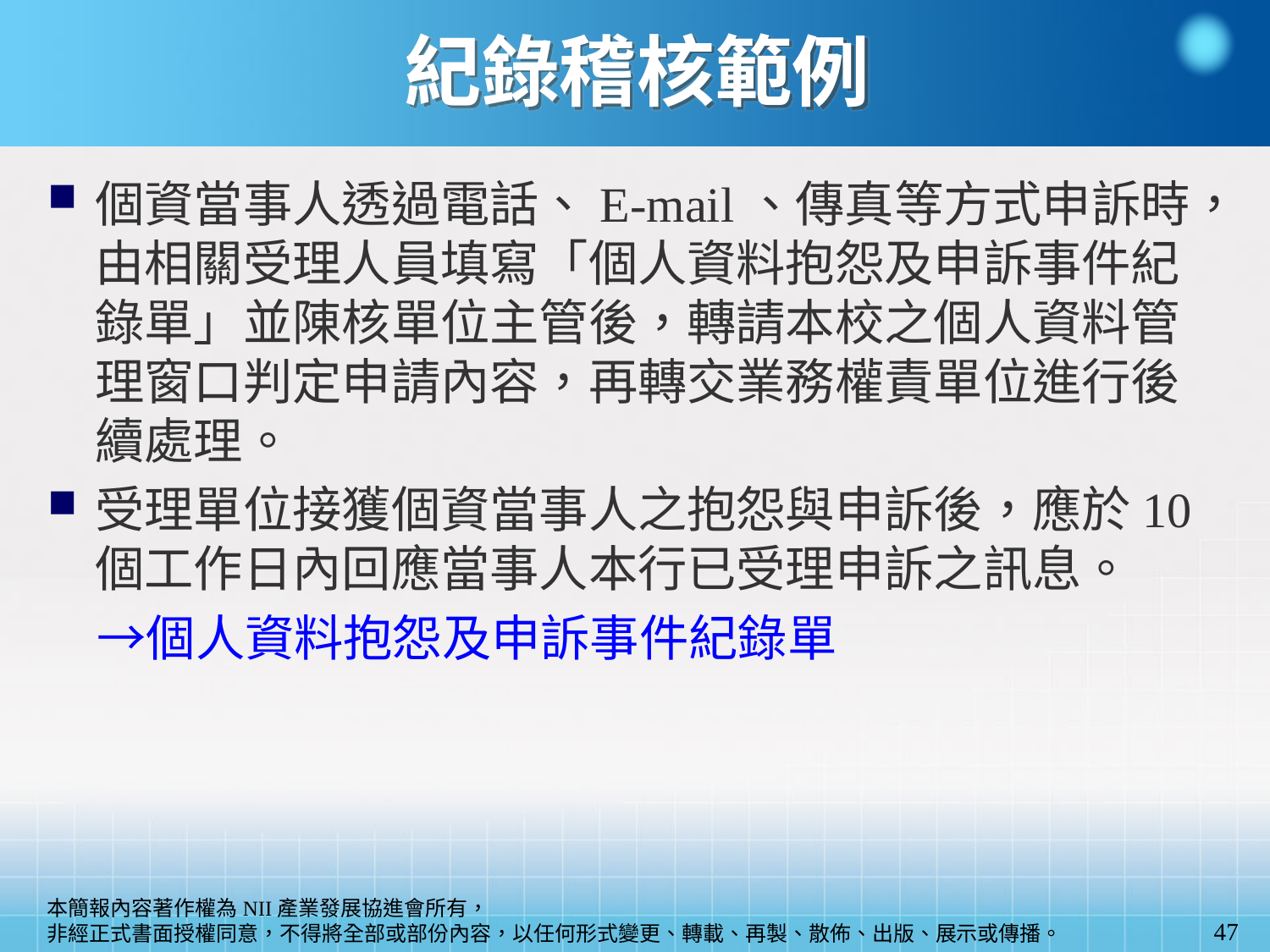

紀錄稽核範例
個資當事人透過電話、E-mail、傳真等方式申訴時，由相關受理人員填寫「個人資料抱怨及申訴事件紀錄單」並陳核單位主管後，轉請本校之個人資料管理窗口判定申請內容，再轉交業務權責單位進行後續處理。
受理單位接獲個資當事人之抱怨與申訴後，應於10個工作日內回應當事人本行已受理申訴之訊息。
　→個人資料抱怨及申訴事件紀錄單
47